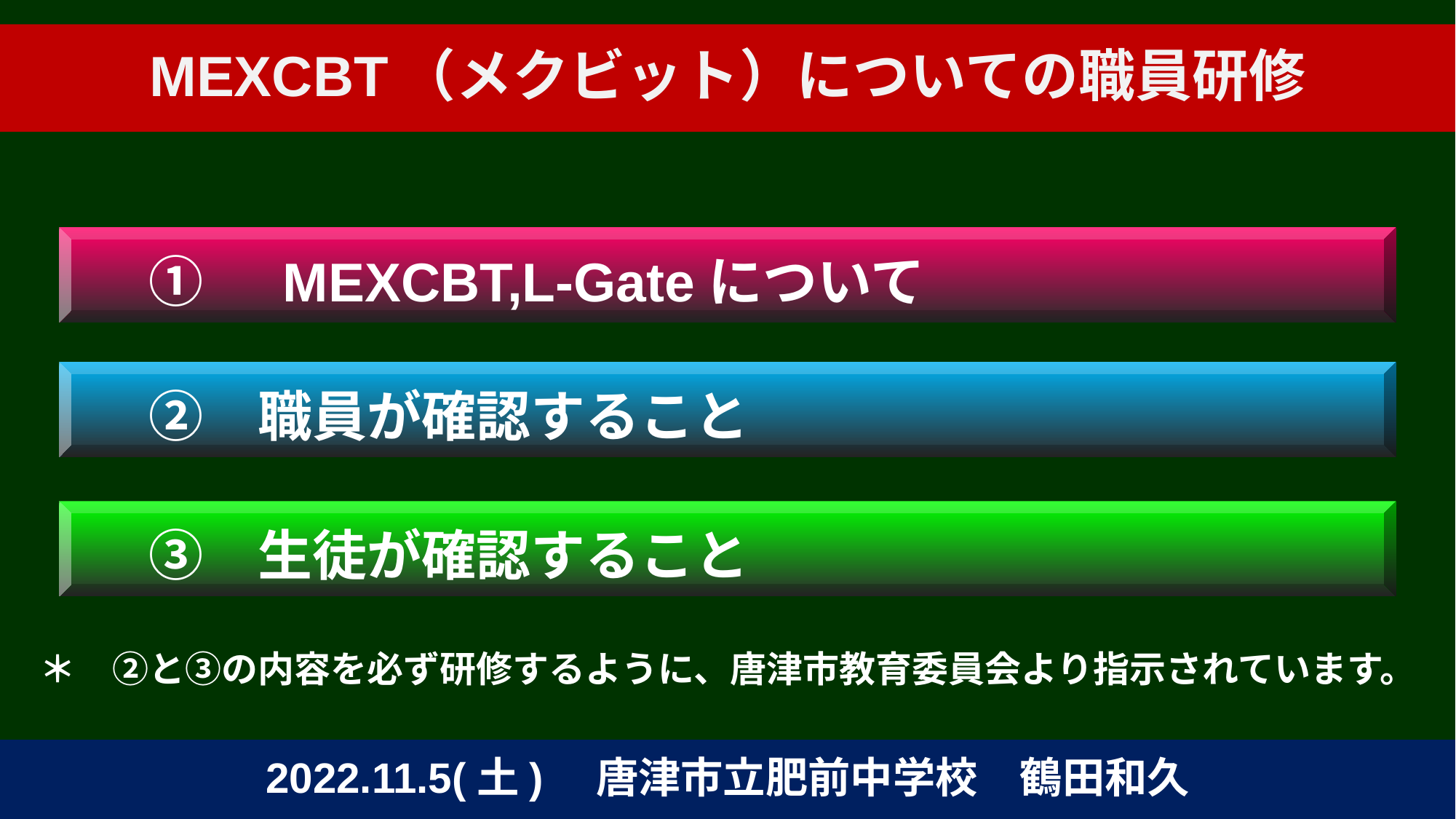

# MEXCBT（メクビット）についての職員研修
　①　 MEXCBT,L-Gateについて
　②　職員が確認すること
　③　生徒が確認すること
＊　②と③の内容を必ず研修するように、唐津市教育委員会より指示されています。
2022.11.5(土)　唐津市立肥前中学校　鶴田和久